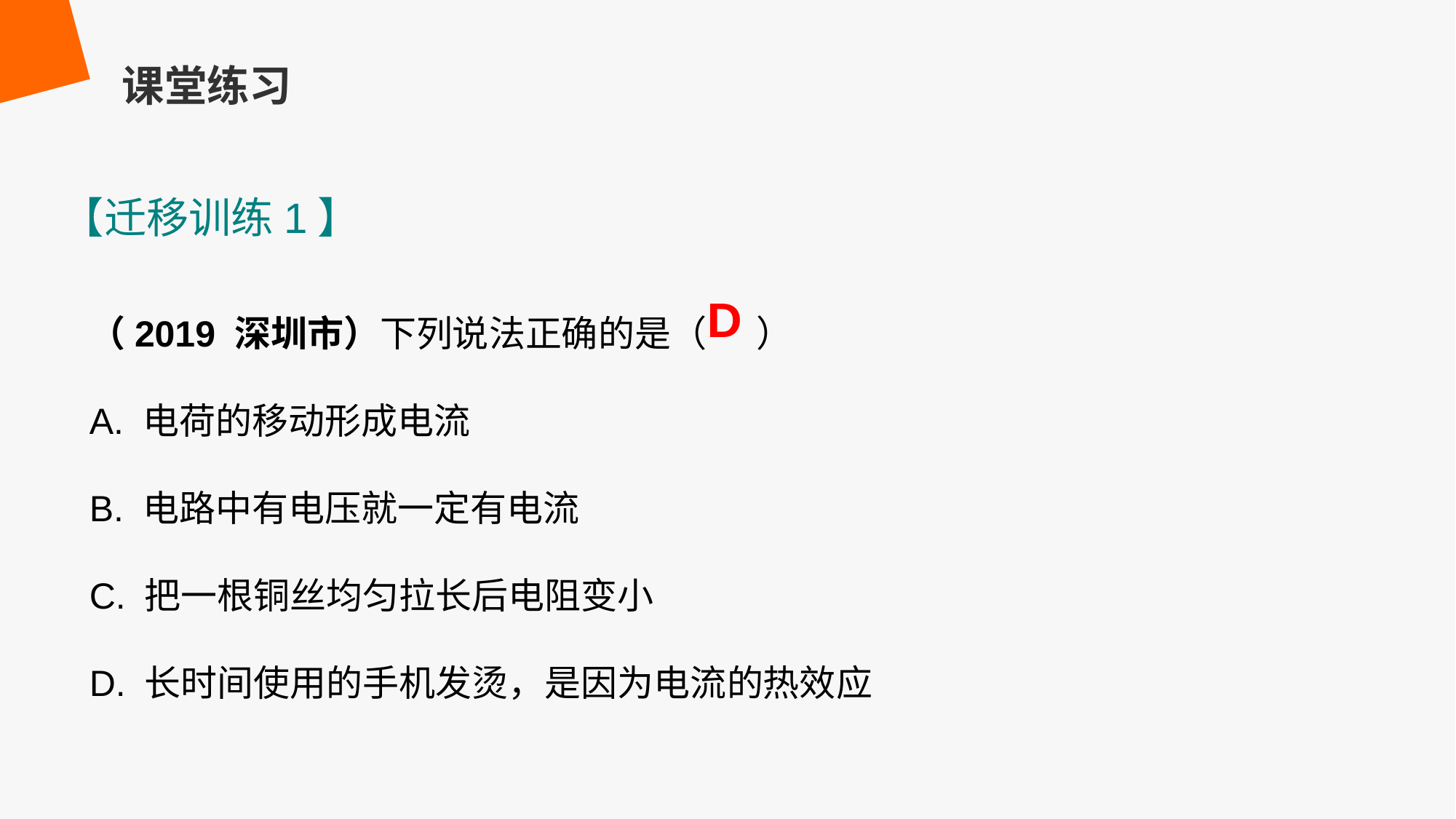

课堂练习
【迁移训练1】
（2019 深圳市）下列说法正确的是（      ）
A. 电荷的移动形成电流
B. 电路中有电压就一定有电流
C. 把一根铜丝均匀拉长后电阻变小
D. 长时间使用的手机发烫，是因为电流的热效应
D